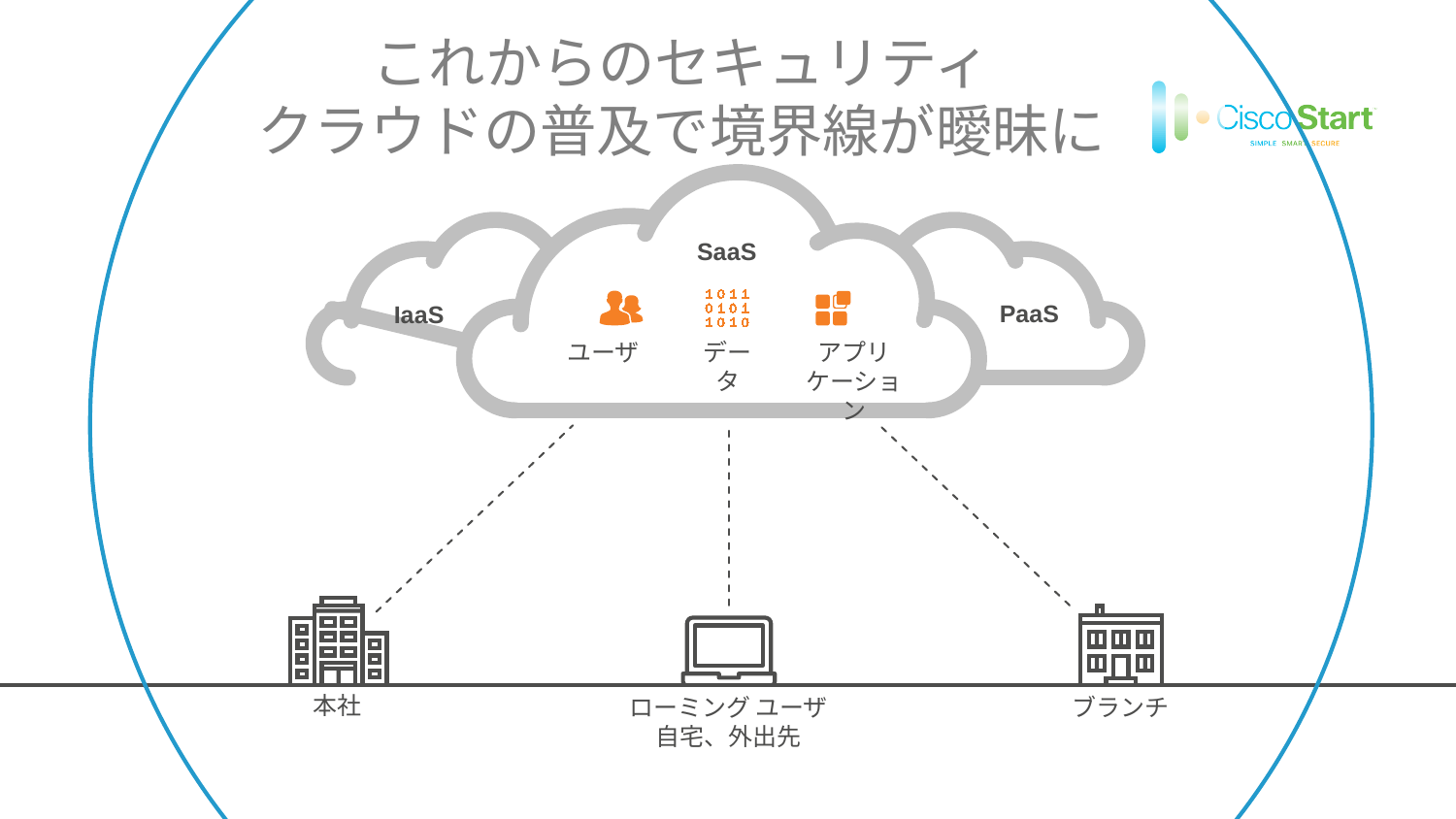

これからのセキュリティ
クラウドの普及で境界線が曖昧に

SaaS

ユーザ
データ
アプリケーション

IaaS

PaaS

本社
ローミング ユーザ
自宅、外出先
ブランチ